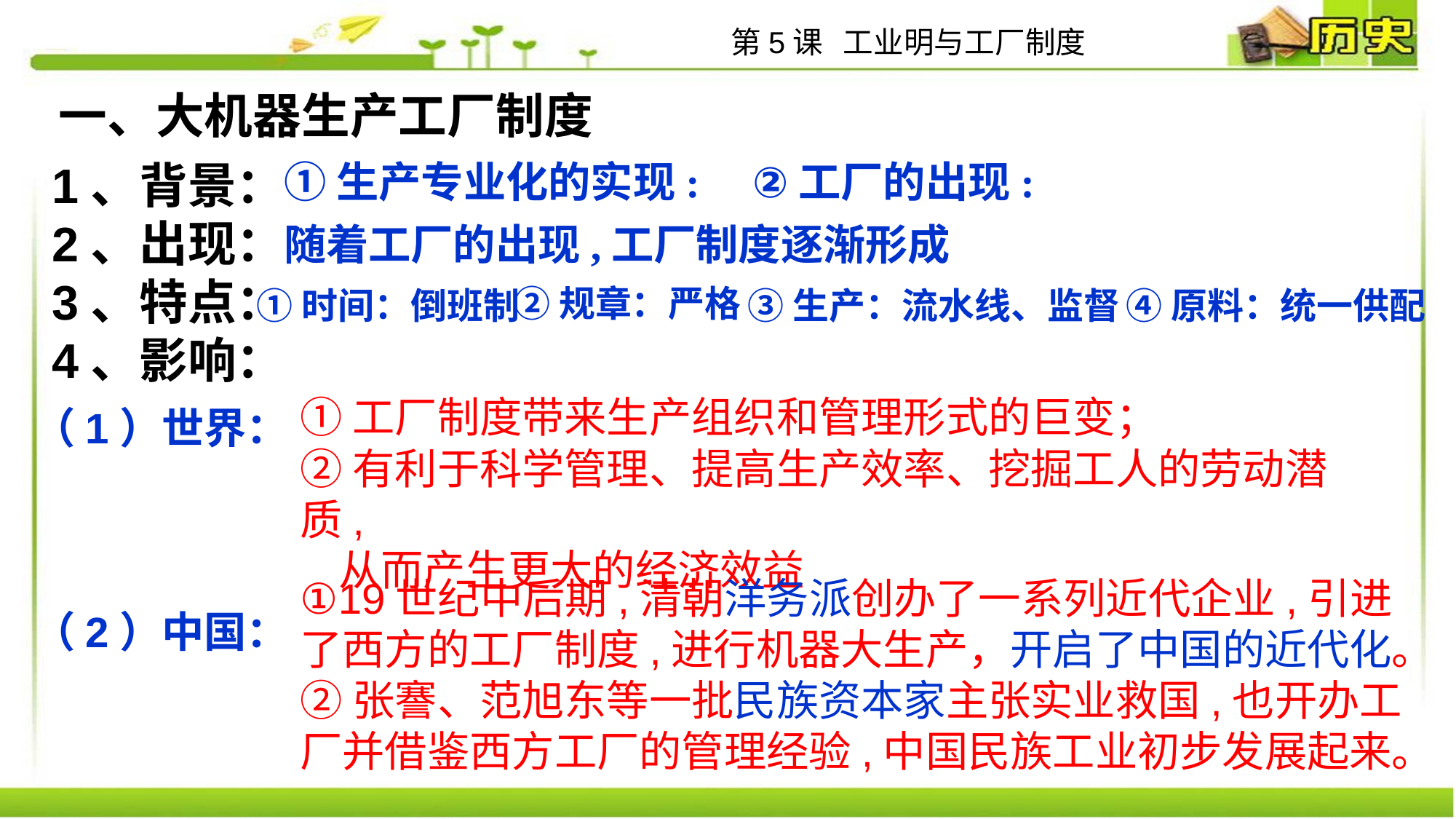

第5课   工业明与工厂制度
一、大机器生产工厂制度
1、背景：
2、出现：
3、特点：
4、影响：
①生产专业化的实现:     ②工厂的出现:
随着工厂的出现,工厂制度逐渐形成
②规章：严格
③生产：流水线、监督
④原料：统一供配
①时间：倒班制
①工厂制度带来生产组织和管理形式的巨变；
②有利于科学管理、提高生产效率、挖掘工人的劳动潜质,
   从而产生更大的经济效益
（1）世界：

（2）中国：
①19世纪中后期,清朝洋务派创办了一系列近代企业,引进了西方的工厂制度,进行机器大生产，开启了中国的近代化。
②张謇、范旭东等一批民族资本家主张实业救国,也开办工厂并借鉴西方工厂的管理经验,中国民族工业初步发展起来。